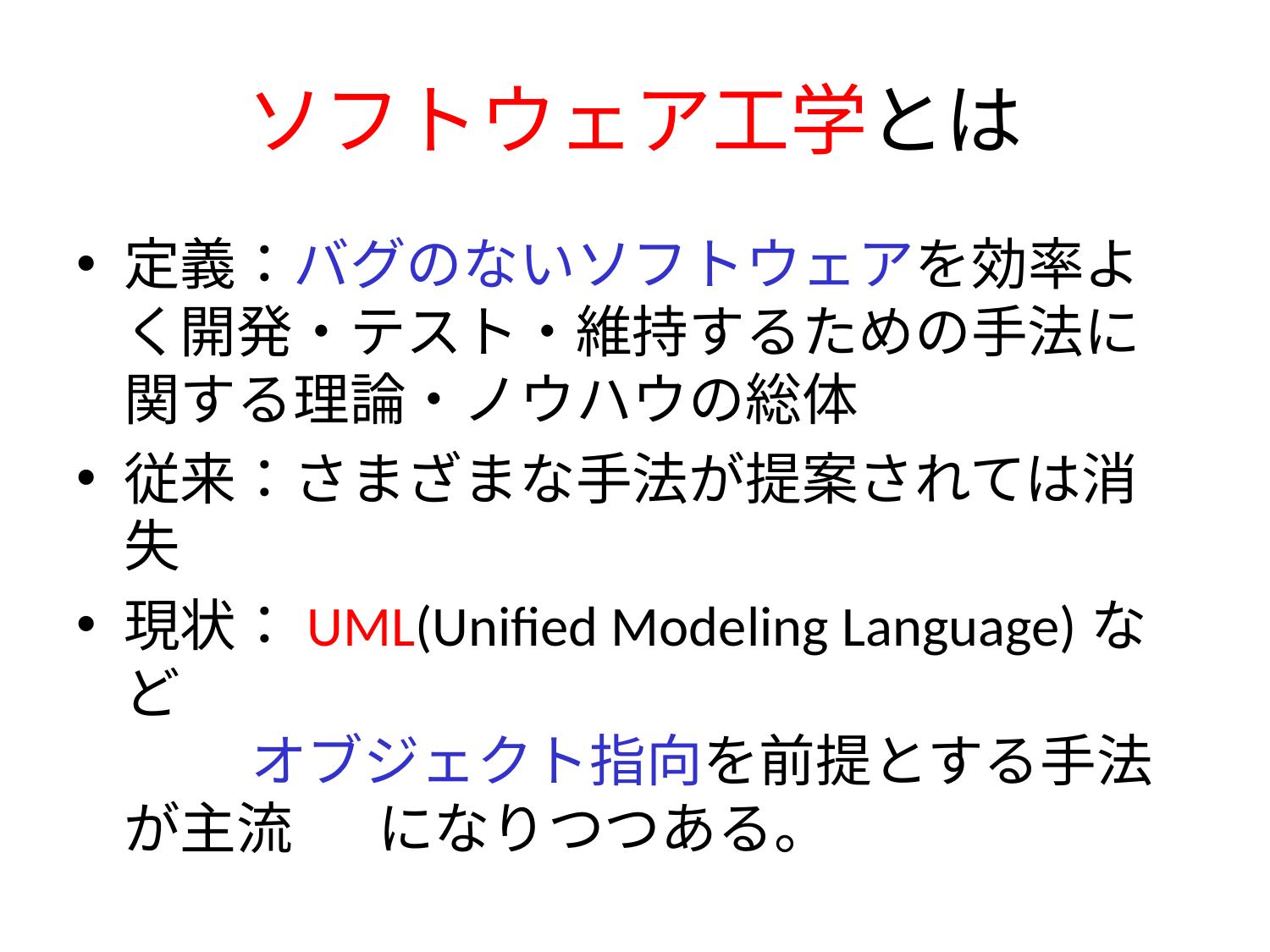

# ソフトウェア工学とは
定義：バグのないソフトウェアを効率よく開発・テスト・維持するための手法に関する理論・ノウハウの総体
従来：さまざまな手法が提案されては消失
現状：UML(Unified Modeling Language)など
	オブジェクト指向を前提とする手法が主流	になりつつある。